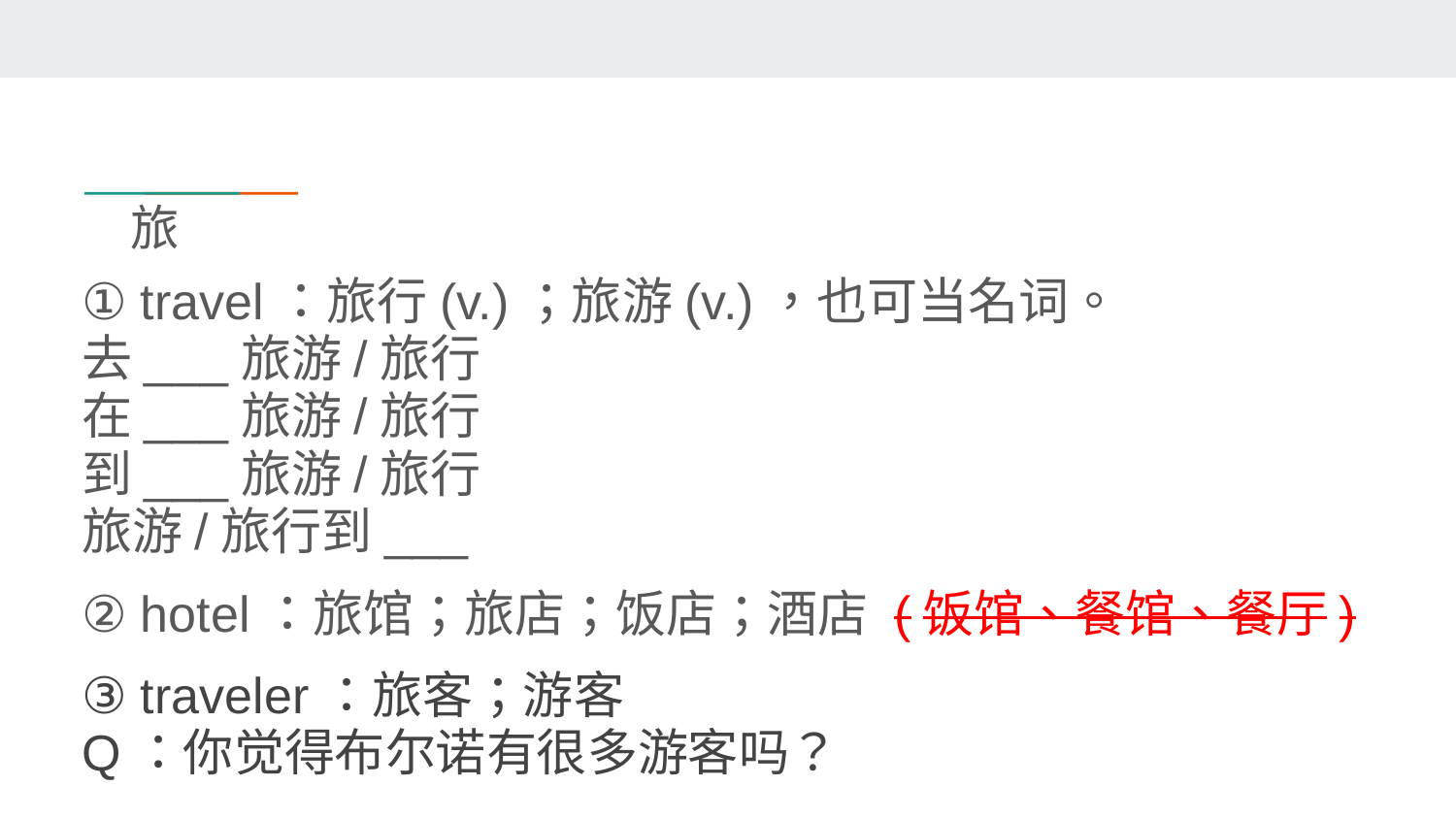

# 旅

① travel：旅行(v.)；旅游(v.)，也可当名词。
去___旅游/旅行
在___旅游/旅行
到___旅游/旅行
旅游/旅行到___
② hotel：旅馆；旅店；饭店；酒店 (饭馆、餐馆、餐厅)
③ traveler：旅客；游客
Q：你觉得布尔诺有很多游客吗？